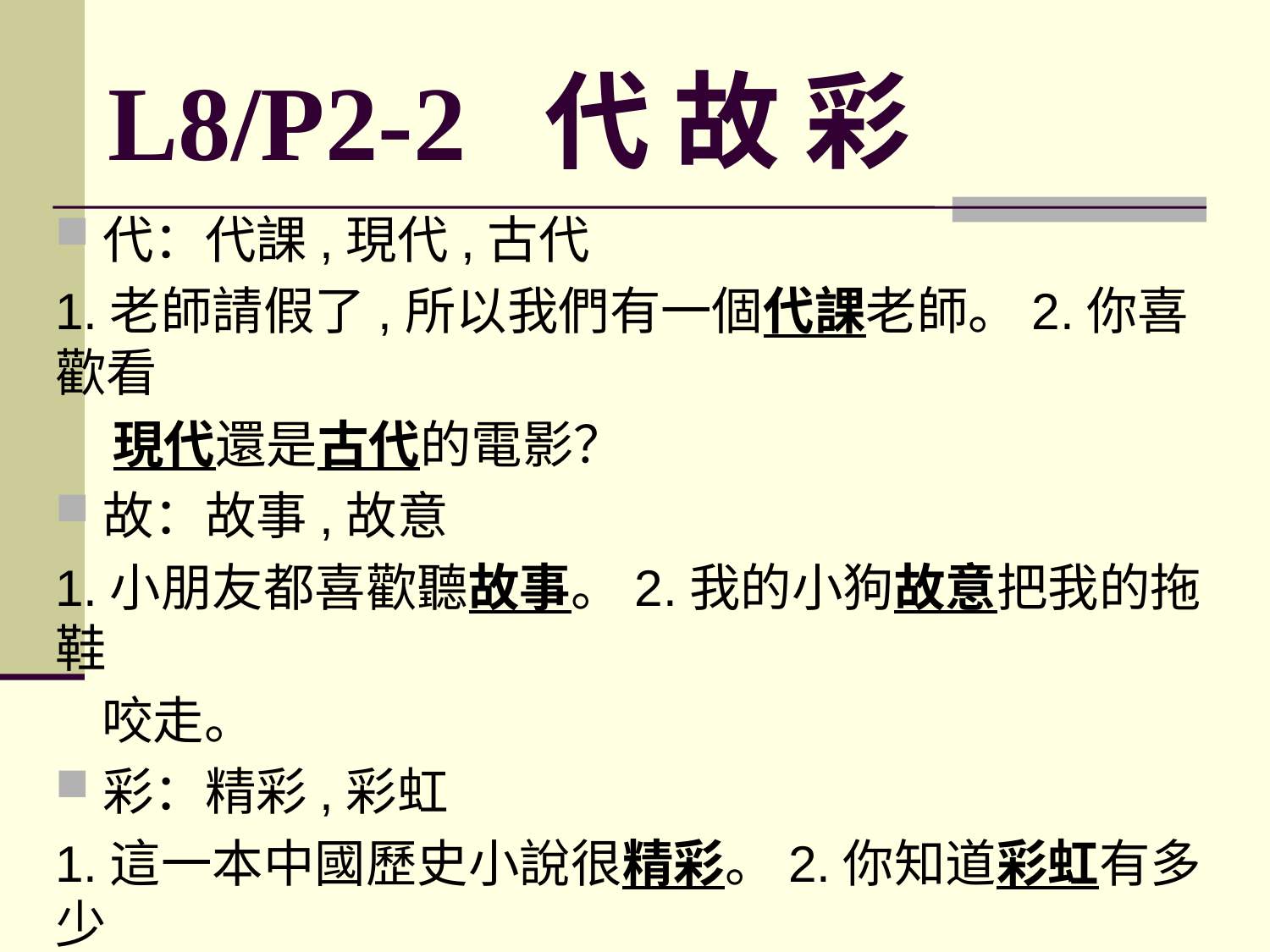

# L8/P2-2  代 故 彩
代：代課,現代,古代
1.老師請假了,所以我們有一個代課老師。2.你喜歡看
    現代還是古代的電影？
故：故事,故意
1.小朋友都喜歡聽故事。2.我的小狗故意把我的拖鞋
   咬走。
彩：精彩,彩虹
1.這一本中國歷史小說很精彩。2.你知道彩虹有多少
   顏色嗎？